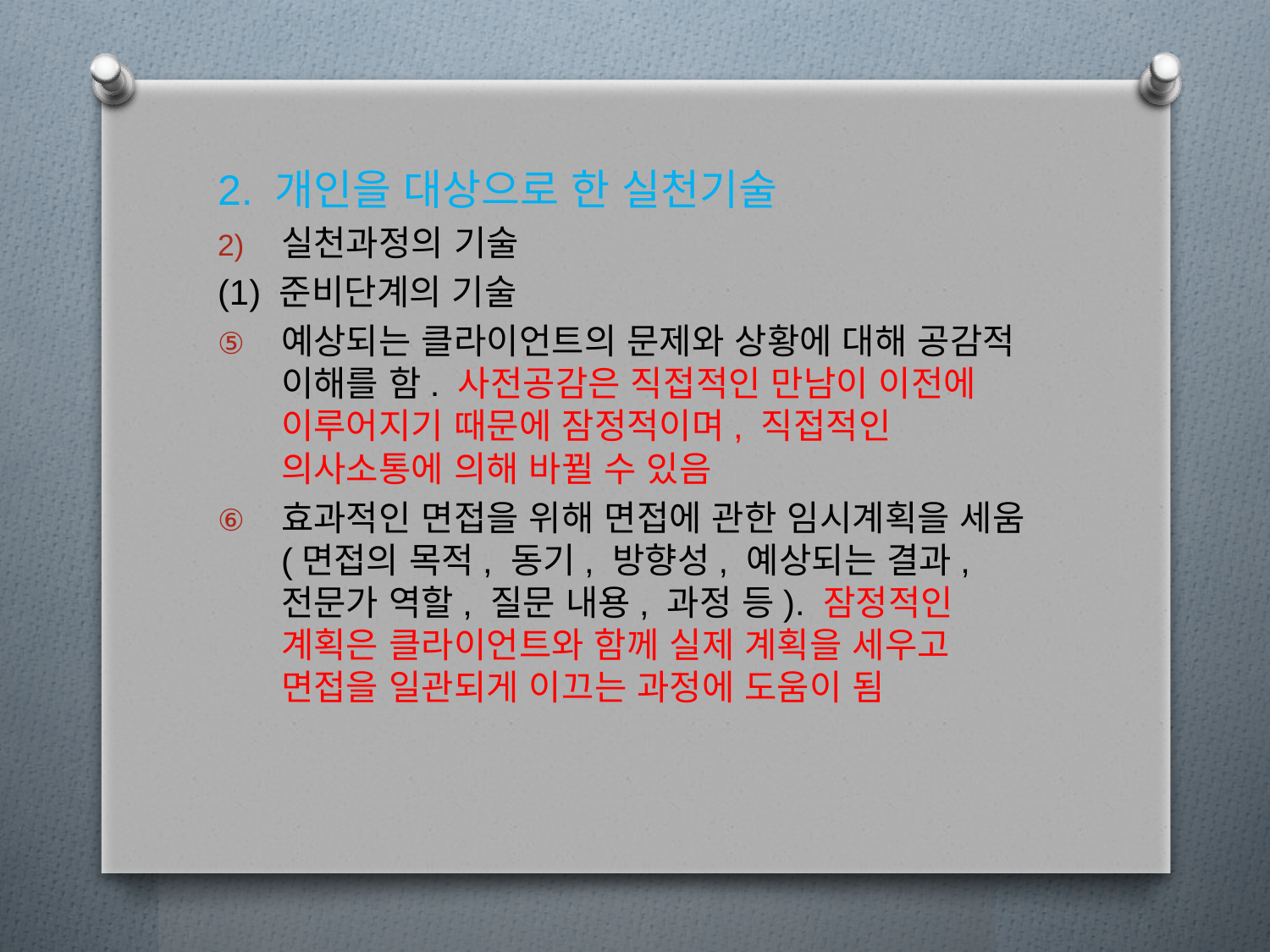

2. 개인을 대상으로 한 실천기술
실천과정의 기술
(1) 준비단계의 기술
예상되는 클라이언트의 문제와 상황에 대해 공감적 이해를 함. 사전공감은 직접적인 만남이 이전에 이루어지기 때문에 잠정적이며, 직접적인 의사소통에 의해 바뀔 수 있음
효과적인 면접을 위해 면접에 관한 임시계획을 세움(면접의 목적, 동기, 방향성, 예상되는 결과, 전문가 역할, 질문 내용, 과정 등). 잠정적인 계획은 클라이언트와 함께 실제 계획을 세우고 면접을 일관되게 이끄는 과정에 도움이 됨